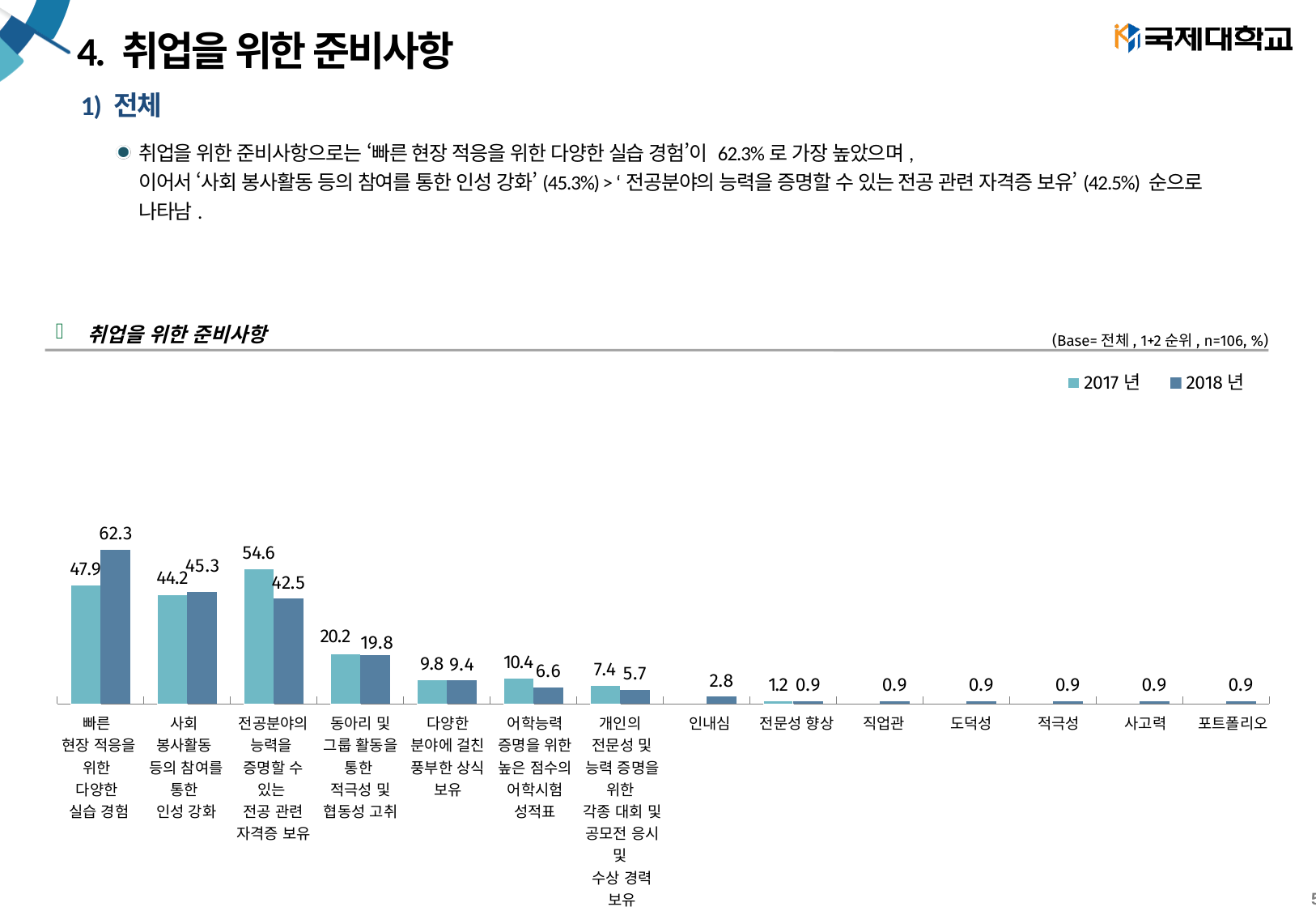

# 4. 취업을 위한 준비사항
1) 전체
취업을 위한 준비사항으로는 ‘빠른 현장 적응을 위한 다양한 실습 경험’이 62.3%로 가장 높았으며,
이어서 ‘사회 봉사활동 등의 참여를 통한 인성 강화’(45.3%) > ‘전공분야의 능력을 증명할 수 있는 전공 관련 자격증 보유’(42.5%) 순으로
나타남.
취업을 위한 준비사항
(Base=전체, 1+2순위, n=106, %)

### Chart

| Category | 2017년 | 2018년 |
|---|---|---|
| 빠른 현장 적응을 위한 다양한 실습 경험 | 47.9 | 62.264150943396224 |
| 사회 봉사활동 등의 참여를 통한 인성 강화 | 44.2 | 45.28301886792453 |
| 전공분야의 능력을 증명할 수 있는 전공 관련 자격증 보유 | 54.6 | 42.45283018867924 |
| 동아리 및 그룹 활동을 통한 적극성 및 협동성 고취 | 20.2 | 19.81132075471698 |
| 다양한 분야에 걸친 풍부한 상식 보유 | 9.8 | 9.433962264150944 |
| 어학능력 증명을 위한 높은 점수의 어학시험 성적표 | 10.4 | 6.60377358490566 |
| 개인의 전문성 및 능력 증명을 위한 각종 대회 및 공모전 응시 및 수상 경력 보유 | 7.4 | 5.660377358490567 |
| 인내심 | None | 2.8301886792452833 |
| 전문성 향상 | 1.2 | 0.9433962264150944 |
| 직업관 | None | 0.9433962264150944 |
| 도덕성 | None | 0.9433962264150944 |
| 적극성 | None | 0.9433962264150944 |
| 사고력 | None | 0.9433962264150944 |
| 포트폴리오 | None | 0.9433962264150944 |
| 빠른 현장 적응을 위한 다양한 실습 경험 | 사회 봉사활동 등의 참여를 통한 인성 강화 | 전공분야의 능력을 증명할 수 있는 전공 관련 자격증 보유 | 동아리 및 그룹 활동을 통한 적극성 및 협동성 고취 | 다양한 분야에 걸친 풍부한 상식 보유 | 어학능력 증명을 위한 높은 점수의 어학시험 성적표 | 개인의 전문성 및 능력 증명을 위한 각종 대회 및 공모전 응시 및 수상 경력 보유 | 인내심 | 전문성 향상 | 직업관 | 도덕성 | 적극성 | 사고력 | 포트폴리오 |
| --- | --- | --- | --- | --- | --- | --- | --- | --- | --- | --- | --- | --- | --- |